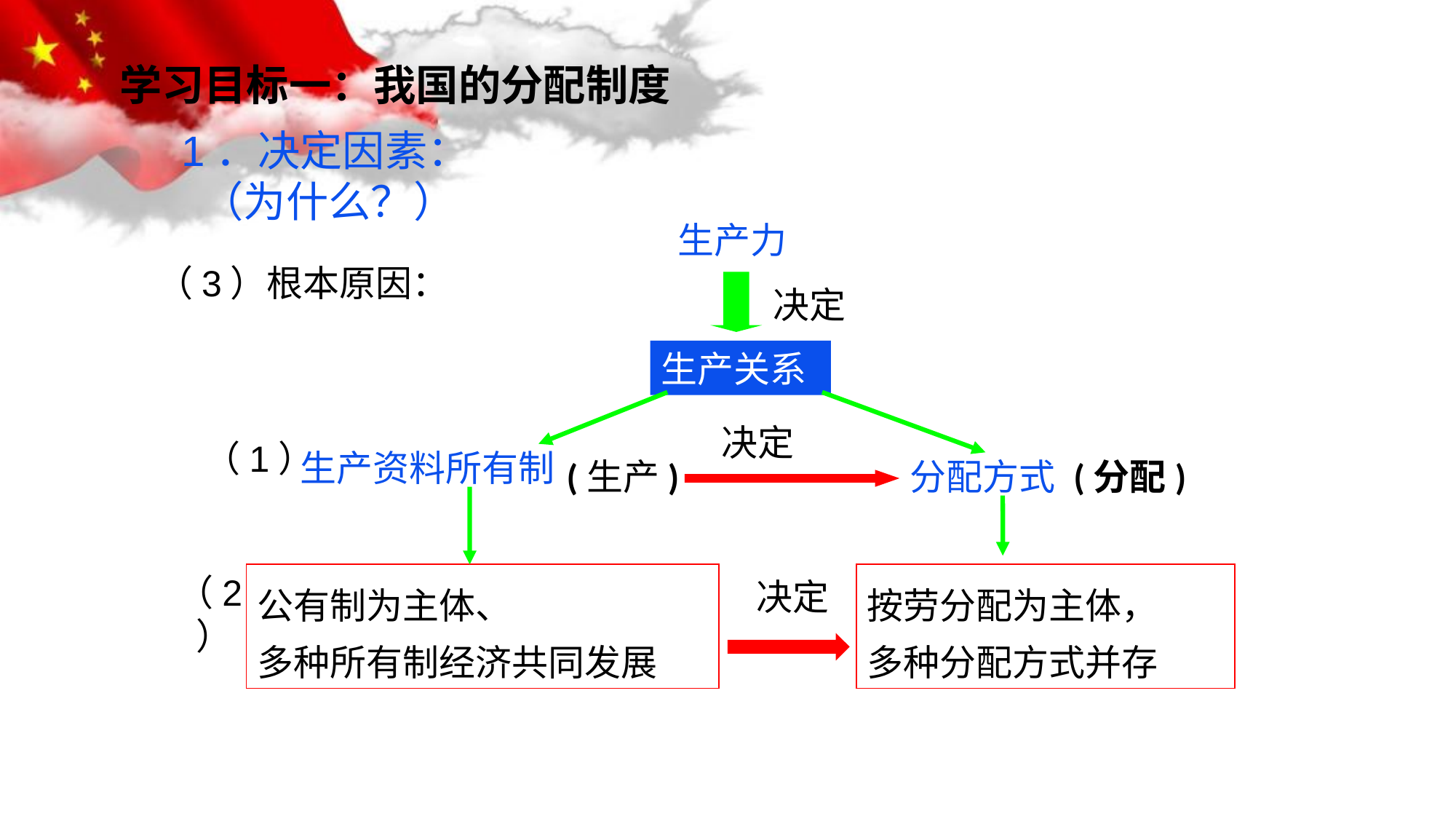

学习目标一：我国的分配制度
1．决定因素：
 （为什么？）
生产力
（3）根本原因：
决定

生产关系

决定
生产资料所有制
（1）
(生产)
分配方式
(分配)

决定
（2）
公有制为主体、
多种所有制经济共同发展
按劳分配为主体，
多种分配方式并存